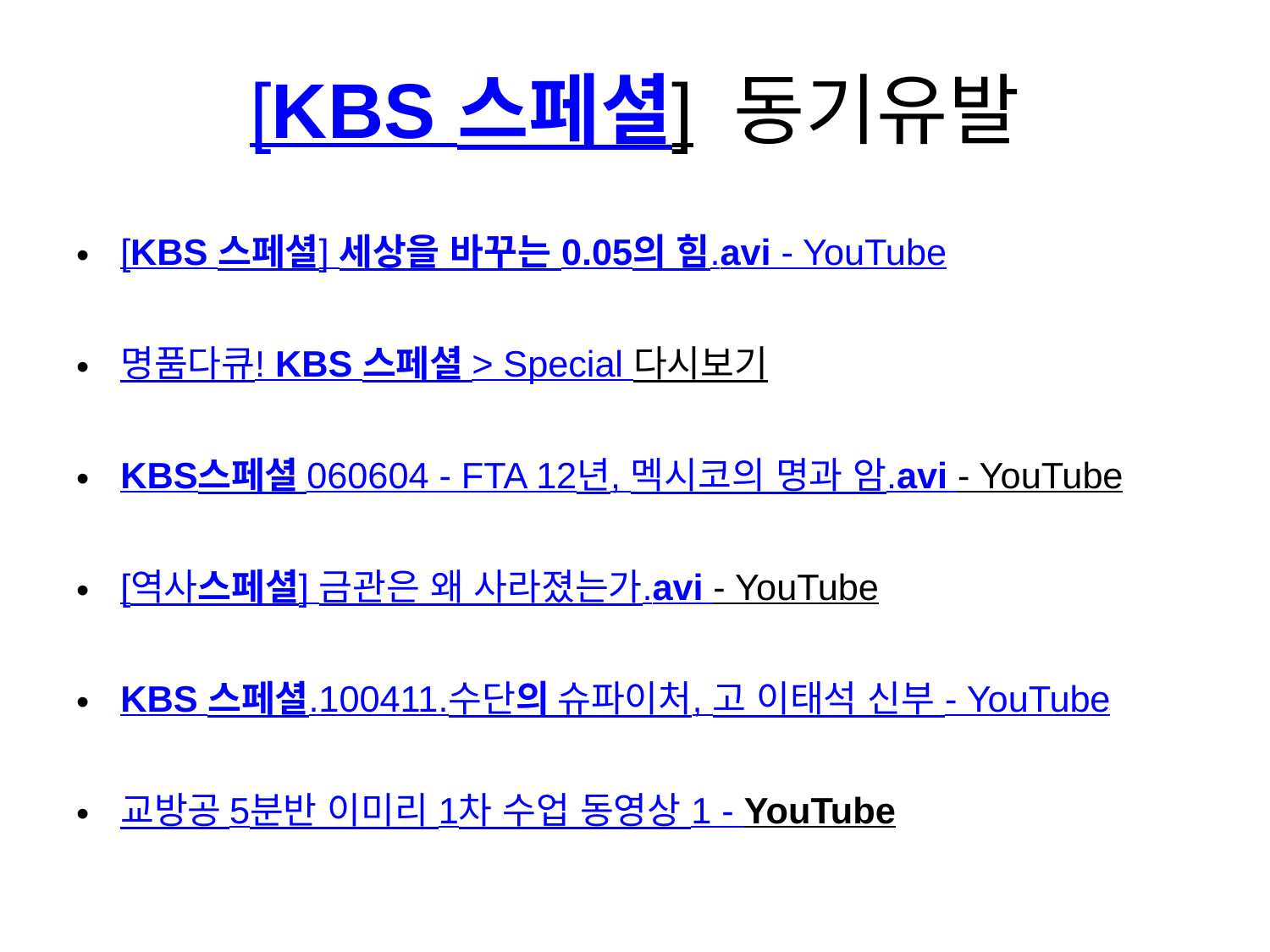

# [KBS 스페셜] 동기유발
[KBS 스페셜] 세상을 바꾸는 0.05의 힘.avi - YouTube

명품다큐! KBS 스페셜 > Special 다시보기

KBS스페셜 060604 - FTA 12년, 멕시코의 명과 암.avi - YouTube

[역사스페셜] 금관은 왜 사라졌는가.avi - YouTube

KBS 스페셜.100411.수단의 슈파이처, 고 이태석 신부 - YouTube

교방공 5분반 이미리 1차 수업 동영상 1 - YouTube